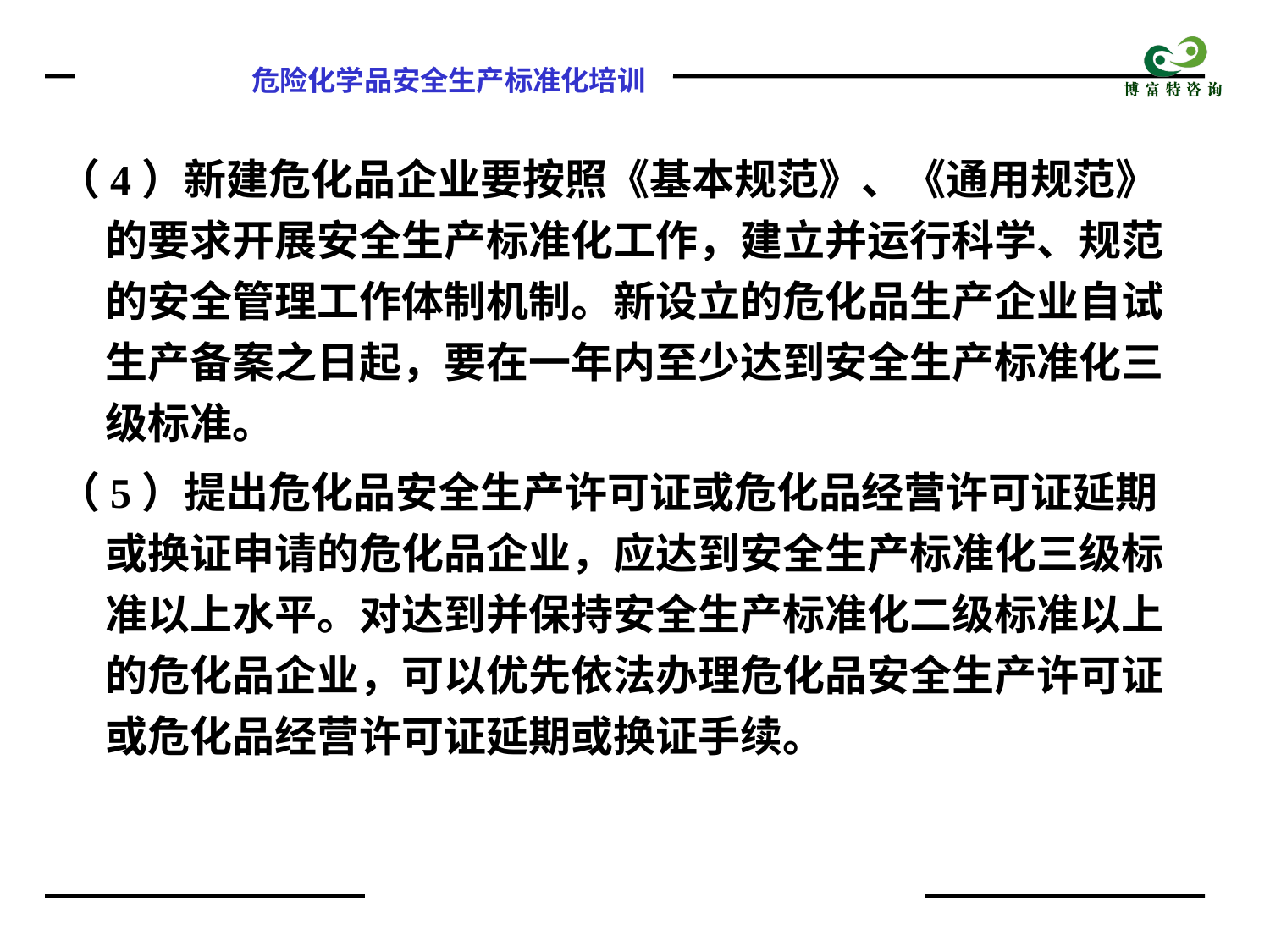

（4）新建危化品企业要按照《基本规范》、《通用规范》的要求开展安全生产标准化工作，建立并运行科学、规范的安全管理工作体制机制。新设立的危化品生产企业自试生产备案之日起，要在一年内至少达到安全生产标准化三级标准。
（5）提出危化品安全生产许可证或危化品经营许可证延期或换证申请的危化品企业，应达到安全生产标准化三级标准以上水平。对达到并保持安全生产标准化二级标准以上的危化品企业，可以优先依法办理危化品安全生产许可证或危化品经营许可证延期或换证手续。